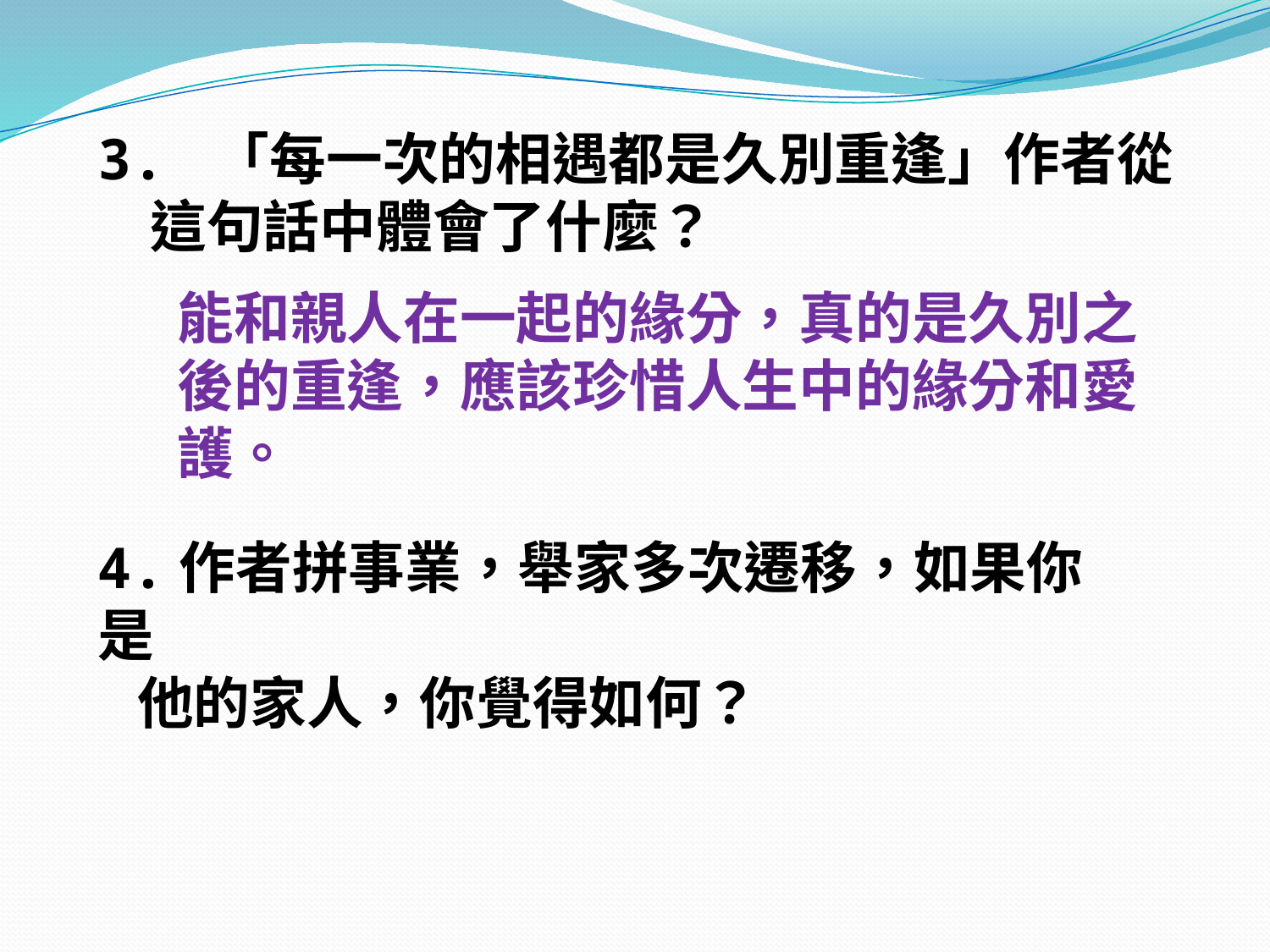

3. 「每一次的相遇都是久別重逢」作者從
   這句話中體會了什麼？
能和親人在一起的緣分，真的是久別之後的重逢，應該珍惜人生中的緣分和愛護。
4.作者拼事業，舉家多次遷移，如果你是
  他的家人，你覺得如何？